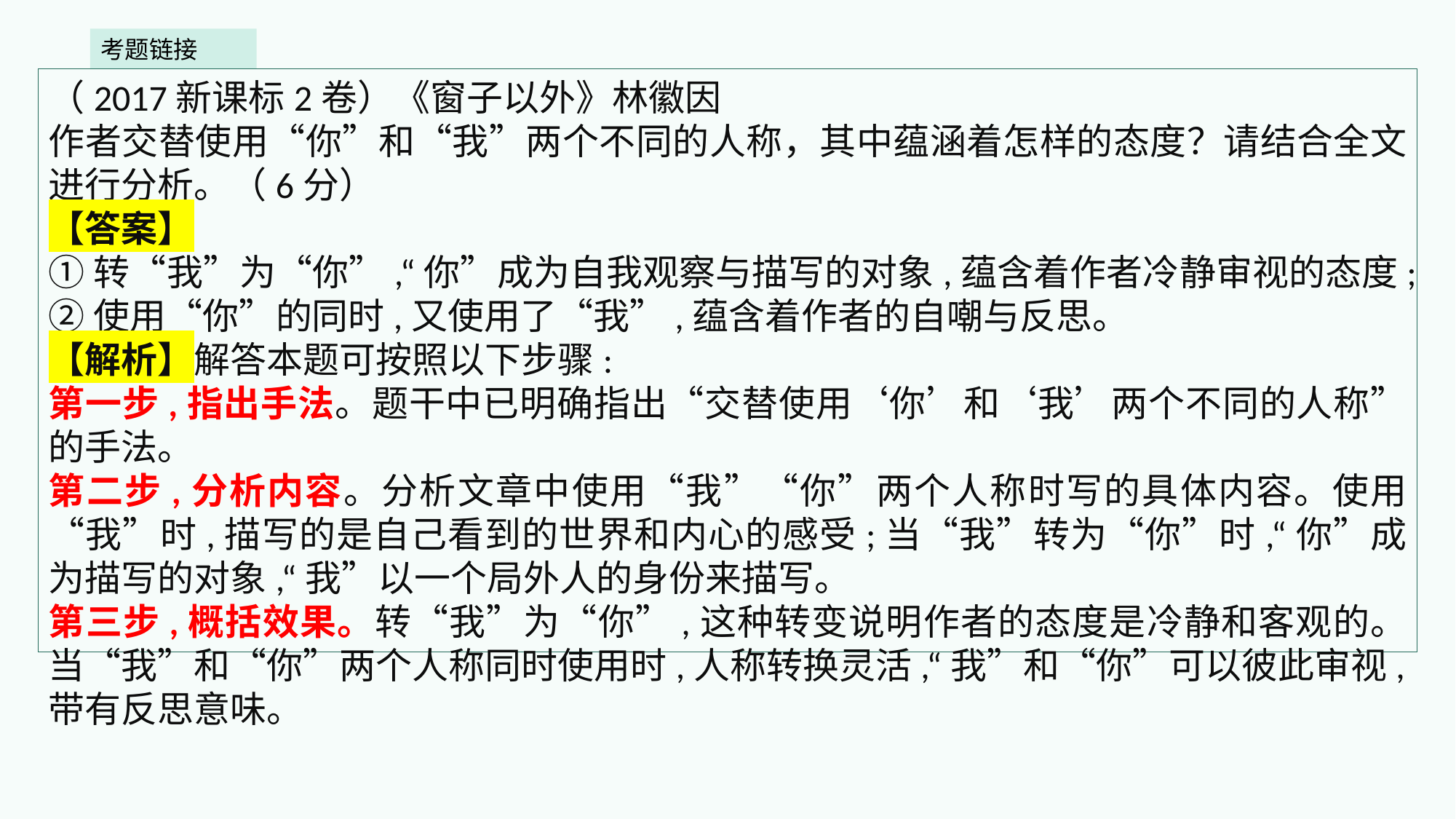

考题链接
（2017新课标2卷）《窗子以外》林徽因
作者交替使用“你”和“我”两个不同的人称，其中蕴涵着怎样的态度？请结合全文进行分析。（6分）
【答案】
①转“我”为“你”,“你”成为自我观察与描写的对象,蕴含着作者冷静审视的态度;
②使用“你”的同时,又使用了“我”,蕴含着作者的自嘲与反思。
【解析】解答本题可按照以下步骤:
第一步,指出手法。题干中已明确指出“交替使用‘你’和‘我’两个不同的人称”的手法。
第二步,分析内容。分析文章中使用“我”“你”两个人称时写的具体内容。使用“我”时,描写的是自己看到的世界和内心的感受;当“我”转为“你”时,“你”成为描写的对象,“我”以一个局外人的身份来描写。
第三步,概括效果。转“我”为“你”,这种转变说明作者的态度是冷静和客观的。当“我”和“你”两个人称同时使用时,人称转换灵活,“我”和“你”可以彼此审视,带有反思意味。